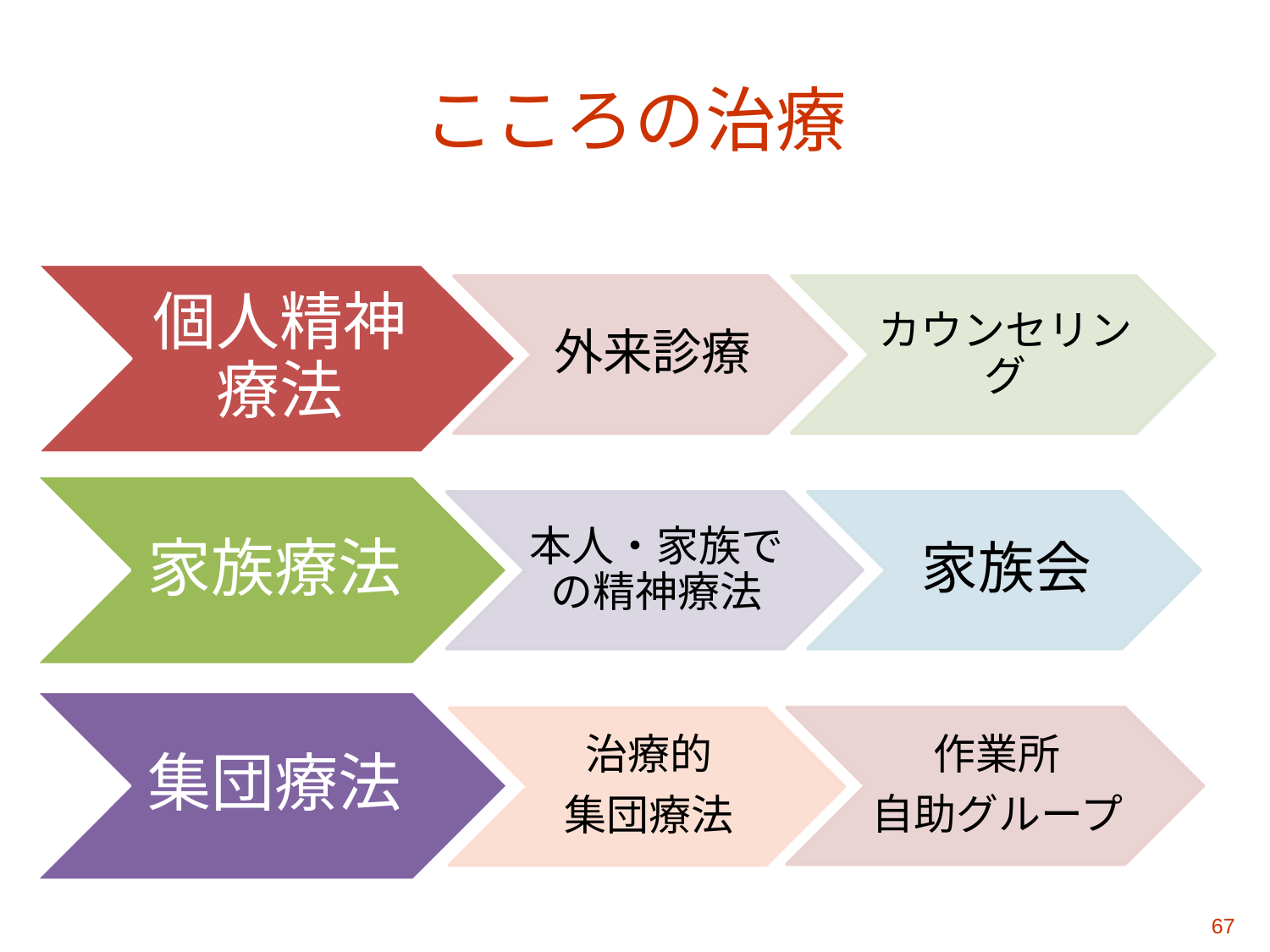

# こころの治療
個人精神療法
外来診療
カウンセリング
家族療法
本人・家族での精神療法
家族会
集団療法
治療的
集団療法
作業所
自助グループ
67